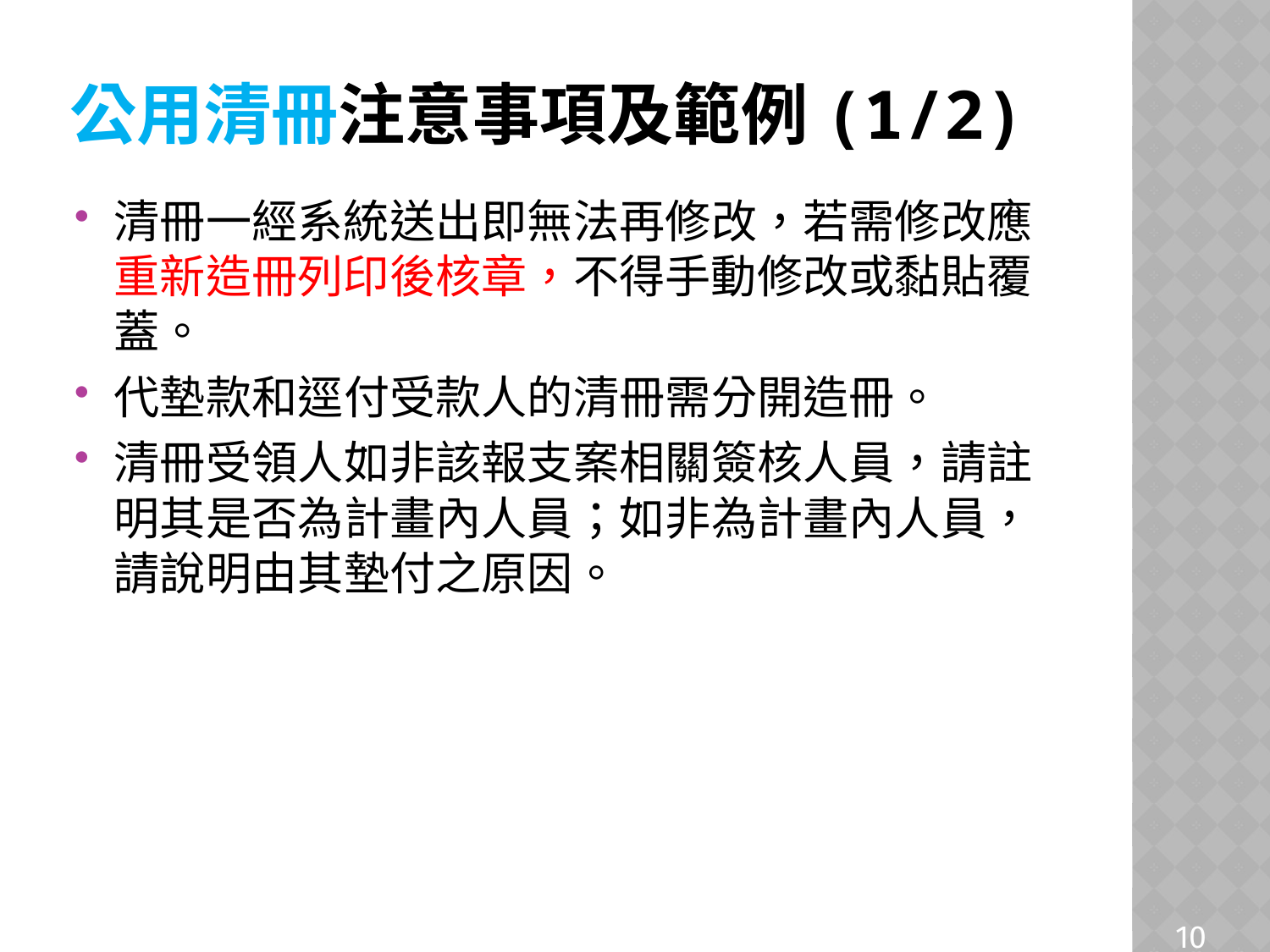

# 公用清冊注意事項及範例(1/2)
清冊一經系統送出即無法再修改，若需修改應重新造冊列印後核章，不得手動修改或黏貼覆蓋。
代墊款和逕付受款人的清冊需分開造冊。
清冊受領人如非該報支案相關簽核人員，請註明其是否為計畫內人員；如非為計畫內人員，請說明由其墊付之原因。
10